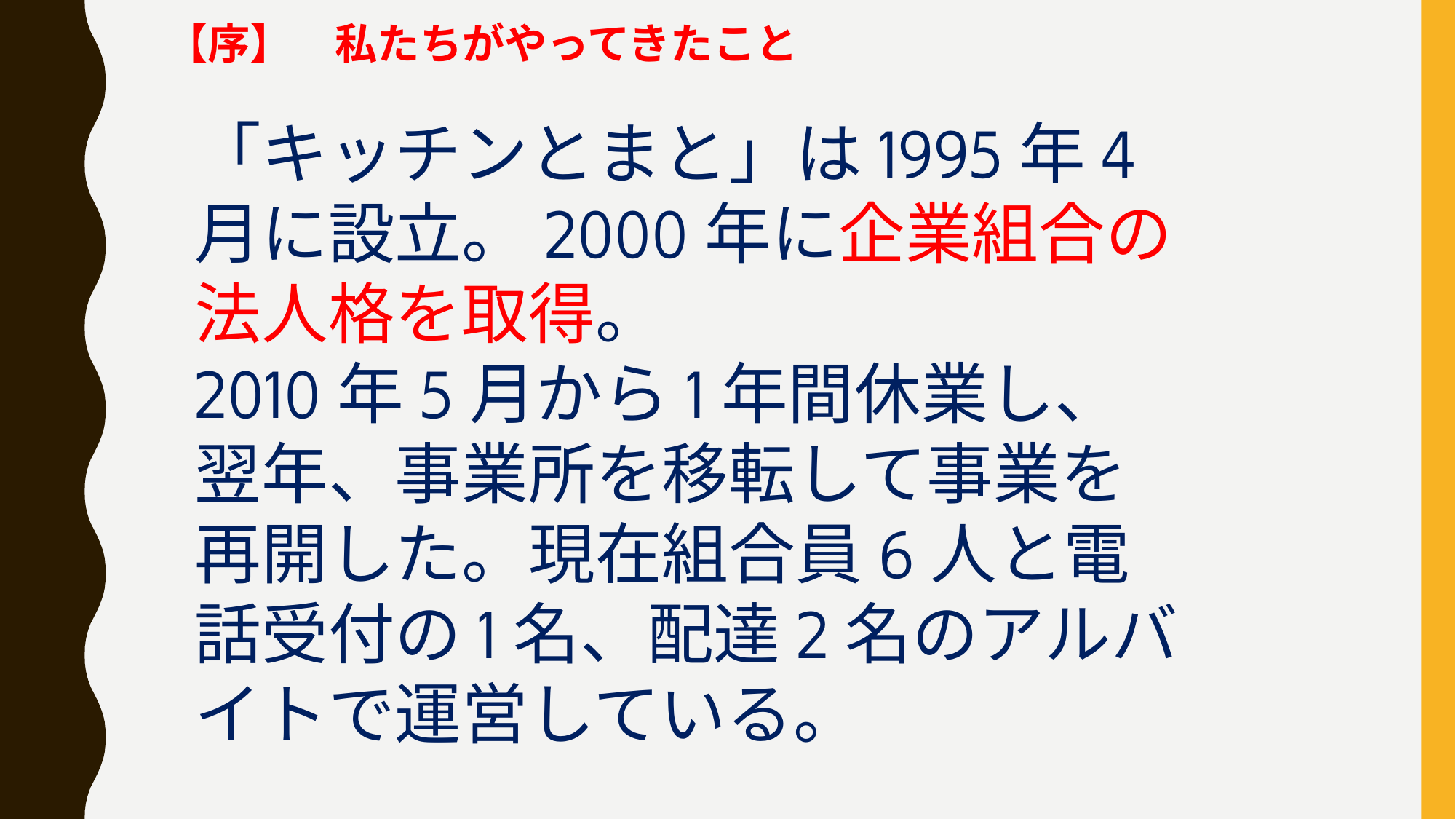

【序】　私たちがやってきたこと
「キッチンとまと」は1995年4月に設立。2000年に企業組合の法人格を取得。
2010年5月から1年間休業し、翌年、事業所を移転して事業を再開した。現在組合員6人と電話受付の1名、配達2名のアルバイトで運営している。